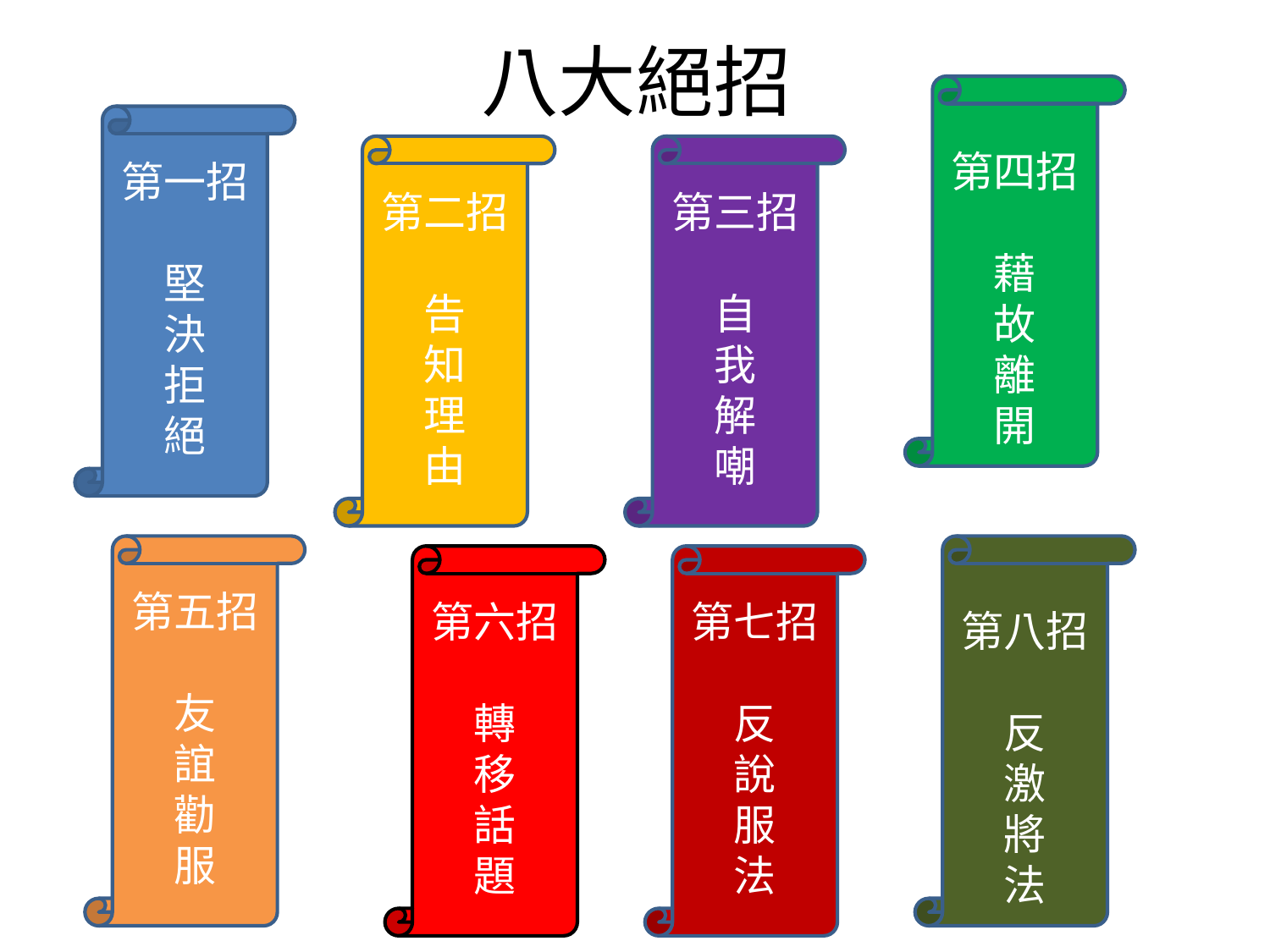

# 八大絕招

第四招

藉
故
離
開

第一招

堅
決
拒
絕

第二招

告
知
理
由

第三招

自
我
解
嘲

第五招

友
誼
勸
服

第八招

反
激
將
法

第六招

轉
移
話
題

第七招

反
說
服
法